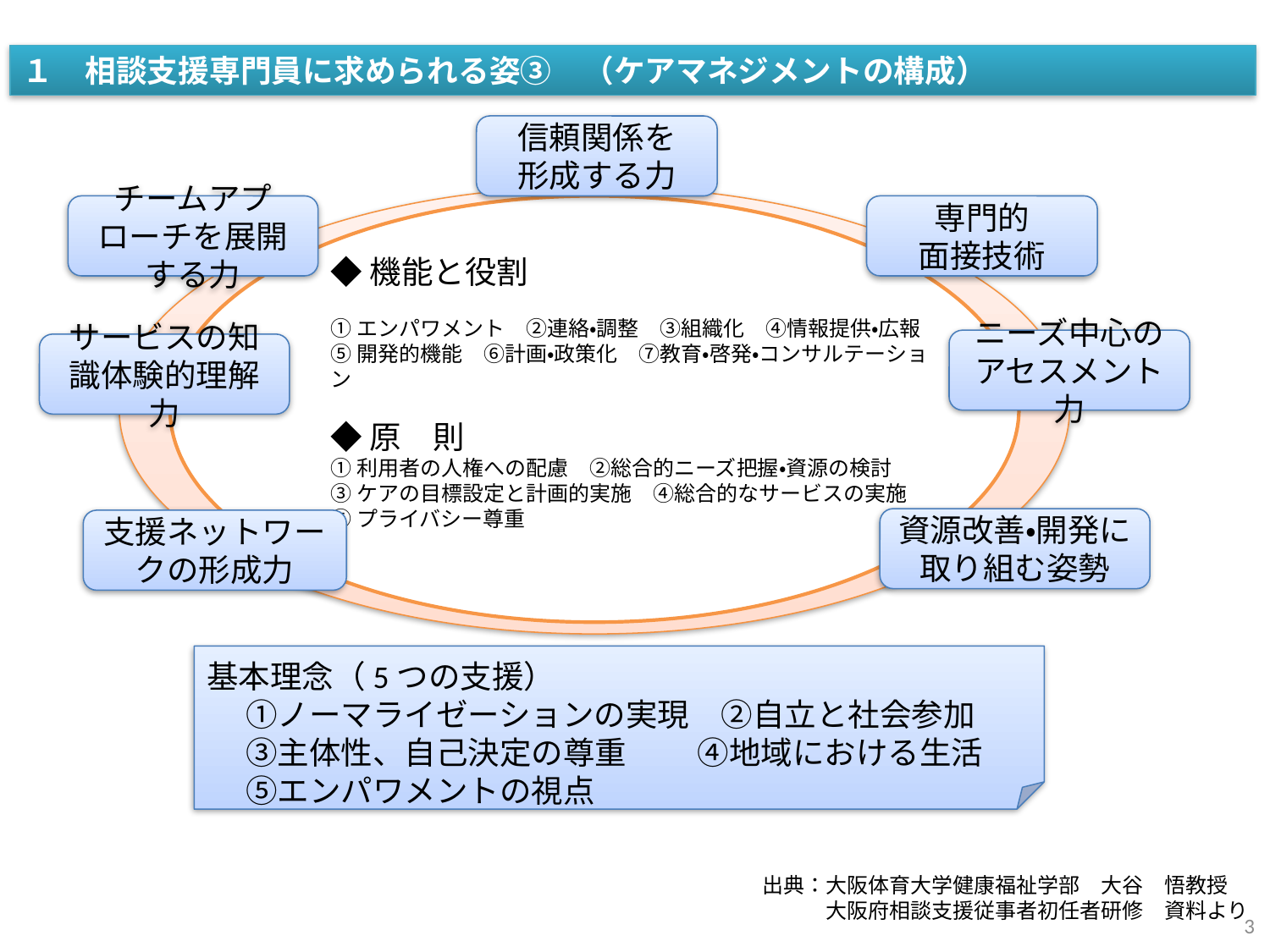

１　相談支援専門員に求められる姿③　（ケアマネジメントの構成）
信頼関係を
形成する力

チームアプローチを展開する力

専門的
面接技術
◆機能と役割

①エンパワメント　②連絡・調整　③組織化　④情報提供・広報
⑤開発的機能　⑥計画・政策化　⑦教育・啓発・コンサルテーション

◆原　則
①利用者の人権への配慮　②総合的ニーズ把握・資源の検討
③ケアの目標設定と計画的実施　④総合的なサービスの実施
⑤プライバシー尊重
ニーズ中心のアセスメント力
サービスの知識体験的理解力
資源改善・開発に取り組む姿勢
支援ネットワークの形成力

基本理念（5つの支援）
　 ①ノーマライゼーションの実現　②自立と社会参加
　 ③主体性、自己決定の尊重　　 ④地域における生活
　 ⑤エンパワメントの視点
出典：大阪体育大学健康福祉学部　大谷　悟教授
　　　大阪府相談支援従事者初任者研修　資料より
3